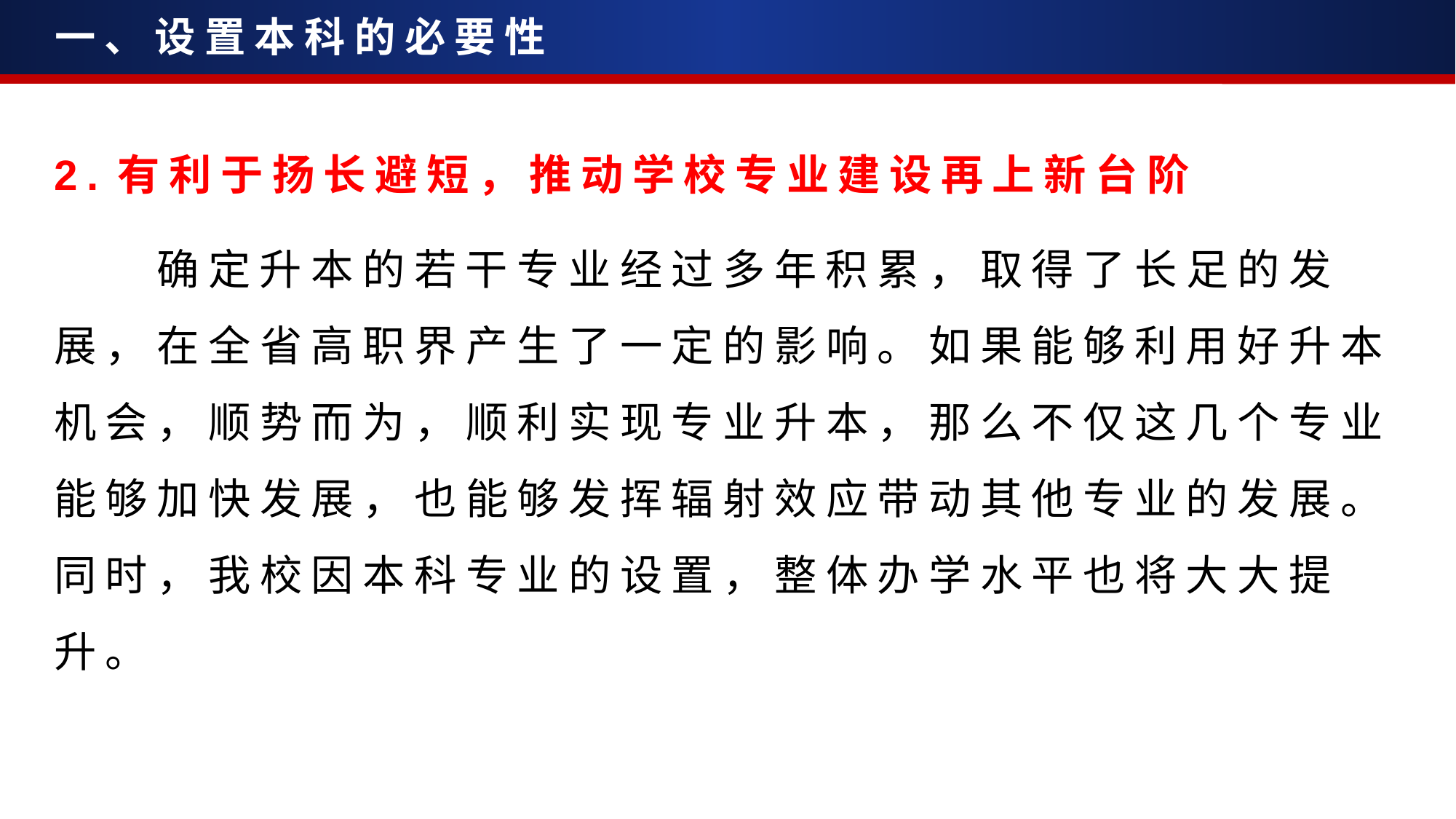

# 一、设置本科的必要性
2.有利于扬长避短，推动学校专业建设再上新台阶
     确定升本的若干专业经过多年积累，取得了长足的发展，在全省高职界产生了一定的影响。如果能够利用好升本机会，顺势而为，顺利实现专业升本，那么不仅这几个专业能够加快发展，也能够发挥辐射效应带动其他专业的发展。同时，我校因本科专业的设置，整体办学水平也将大大提升。